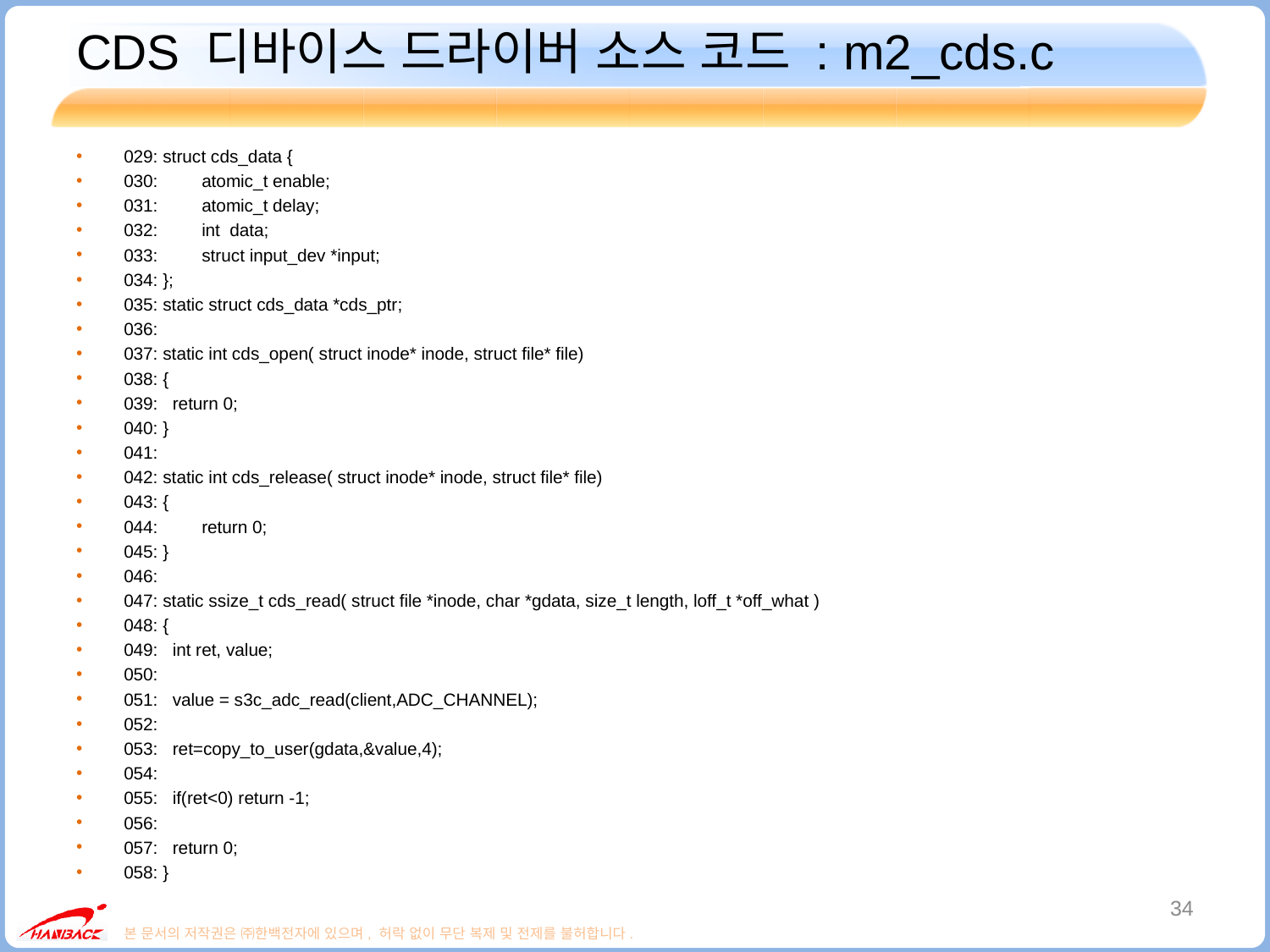

# CDS 디바이스 드라이버 소스 코드 : m2_cds.c
029: struct cds_data {
030:         atomic_t enable;
031:         atomic_t delay;
032:         int  data;
033:         struct input_dev *input;
034: };
035: static struct cds_data *cds_ptr;
036:
037: static int cds_open( struct inode* inode, struct file* file)
038: {
039:   return 0;
040: }
041:
042: static int cds_release( struct inode* inode, struct file* file)
043: {
044:         return 0;
045: }
046:
047: static ssize_t cds_read( struct file *inode, char *gdata, size_t length, loff_t *off_what )
048: {
049:   int ret, value;
050:
051:   value = s3c_adc_read(client,ADC_CHANNEL);
052:
053:   ret=copy_to_user(gdata,&value,4);
054:
055:   if(ret<0) return -1;
056:
057:   return 0;
058: }
34